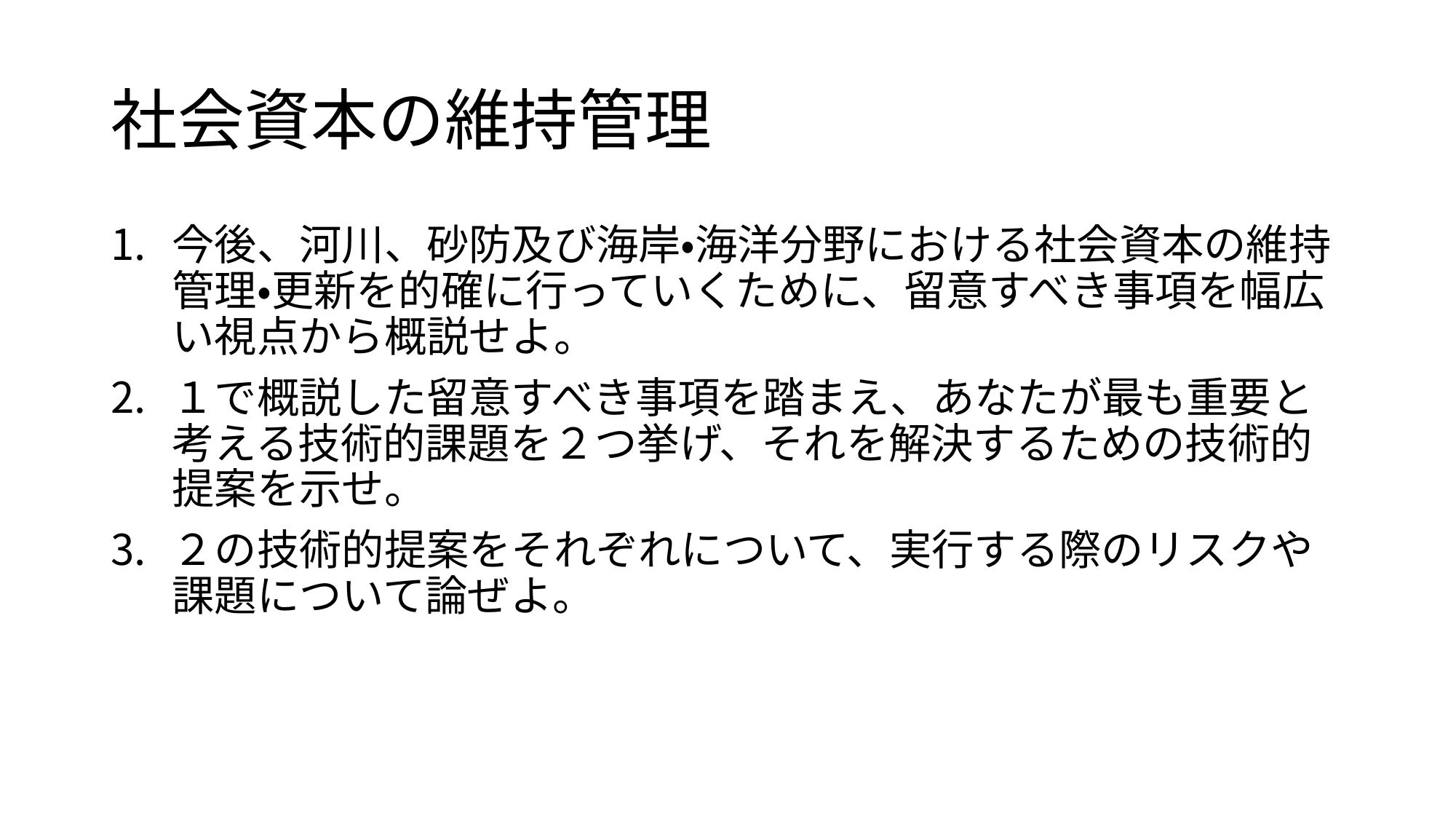

# 社会資本の維持管理
今後、河川、砂防及び海岸・海洋分野における社会資本の維持管理・更新を的確に行っていくために、留意すべき事項を幅広い視点から概説せよ。
１で概説した留意すべき事項を踏まえ、あなたが最も重要と考える技術的課題を２つ挙げ、それを解決するための技術的提案を示せ。
２の技術的提案をそれぞれについて、実行する際のリスクや課題について論ぜよ。